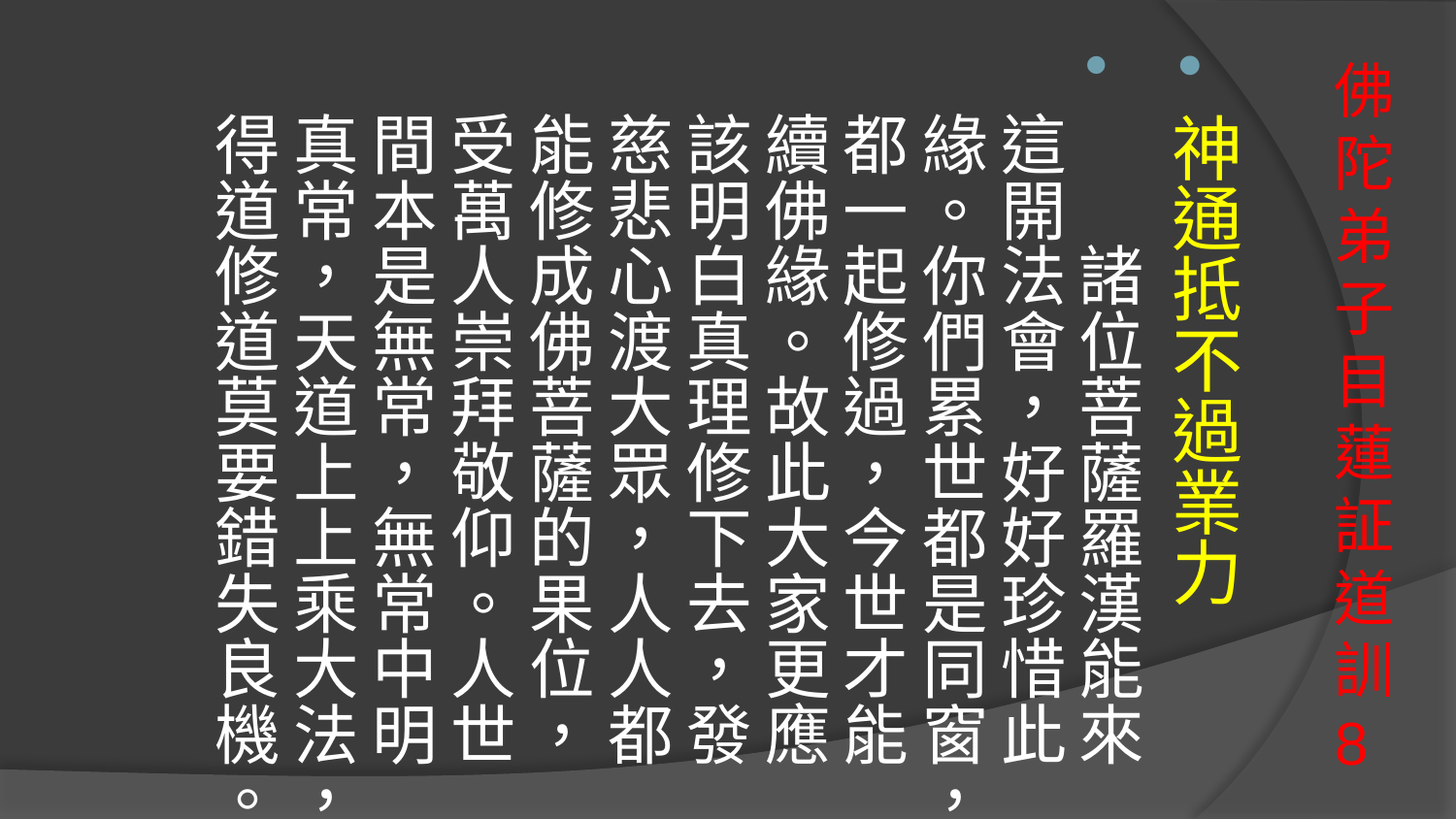

神通抵不過業力
　　諸位菩薩羅漢能來這開法會，好好珍惜此緣。你們累世都是同窗，都一起修過，今世才能續佛緣。故此大家更應該明白真理修下去，發慈悲心渡大眾，人人都能修成佛菩薩的果位，受萬人崇拜敬仰。人世間本是無常，無常中明真常，天道上上乘大法，得道修道莫要錯失良機。

# 佛陀弟子目蓮証道訓8